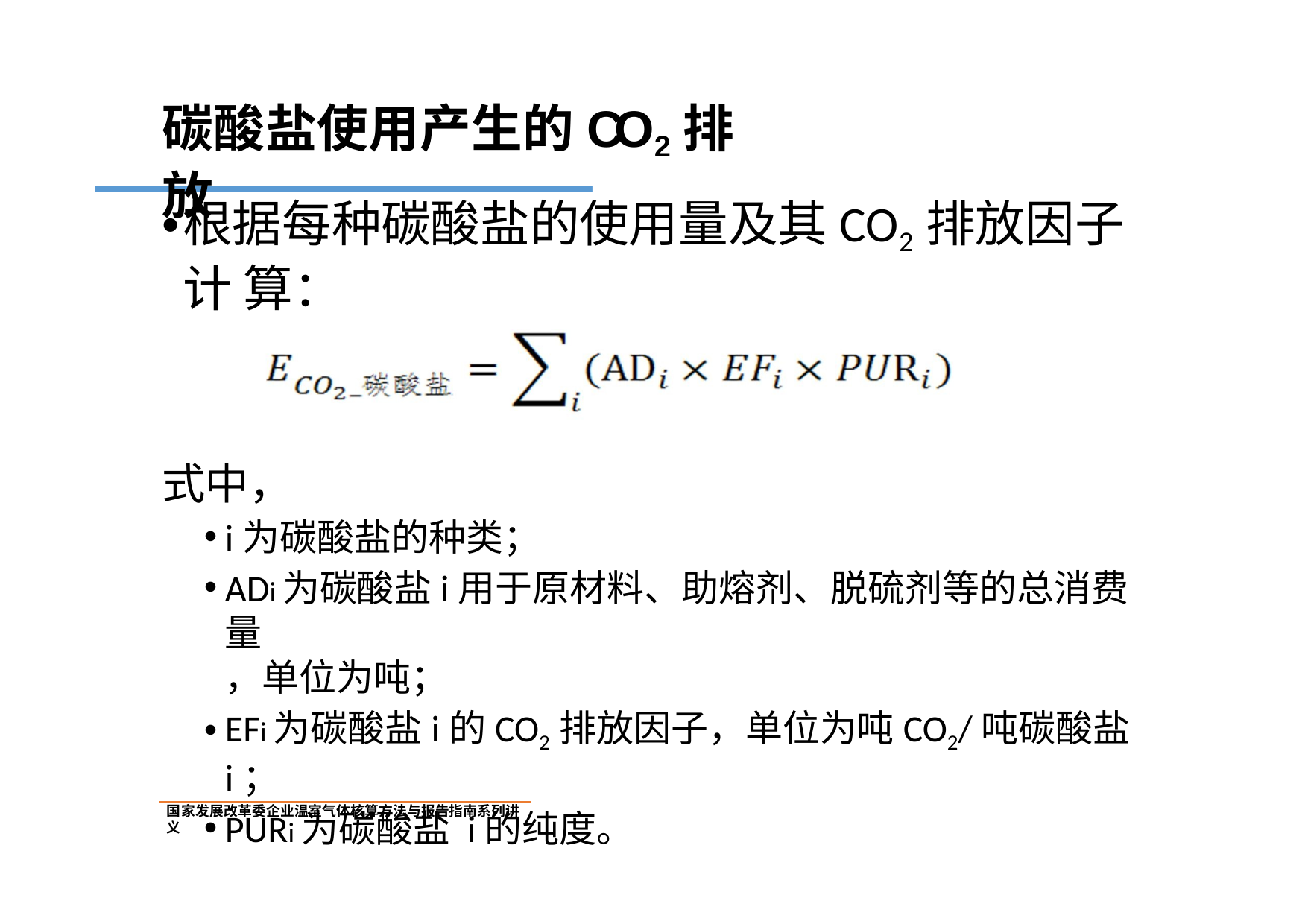

# 碳酸盐使用产生的CO2排放

根据每种碳酸盐的使用量及其CO2排放因子计 算：

式中，
i为碳酸盐的种类；
ADi为碳酸盐i用于原材料、助熔剂、脱硫剂等的总消费量
，单位为吨；
EFi为碳酸盐i的CO2排放因子，单位为吨CO2/吨碳酸盐i；
PURi为碳酸盐i的纯度。
国家发展改革委企业温室气体核算方法与报告指南系列讲义